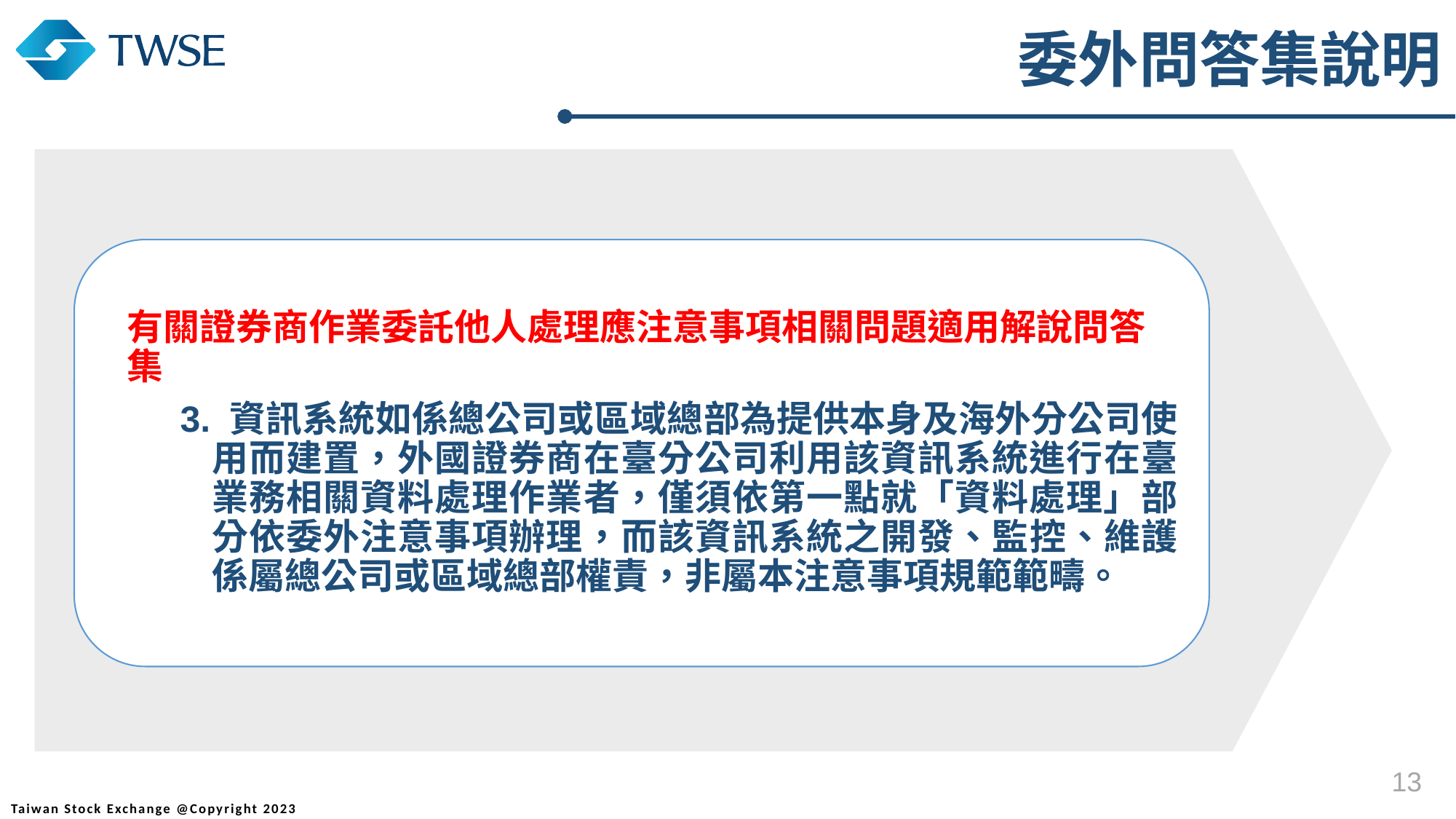

委外問答集說明

有關證券商作業委託他人處理應注意事項相關問題適用解說問答集
3. 資訊系統如係總公司或區域總部為提供本身及海外分公司使用而建置，外國證券商在臺分公司利用該資訊系統進行在臺業務相關資料處理作業者，僅須依第一點就「資料處理」部分依委外注意事項辦理，而該資訊系統之開發、監控、維護係屬總公司或區域總部權責，非屬本注意事項規範範疇。
13